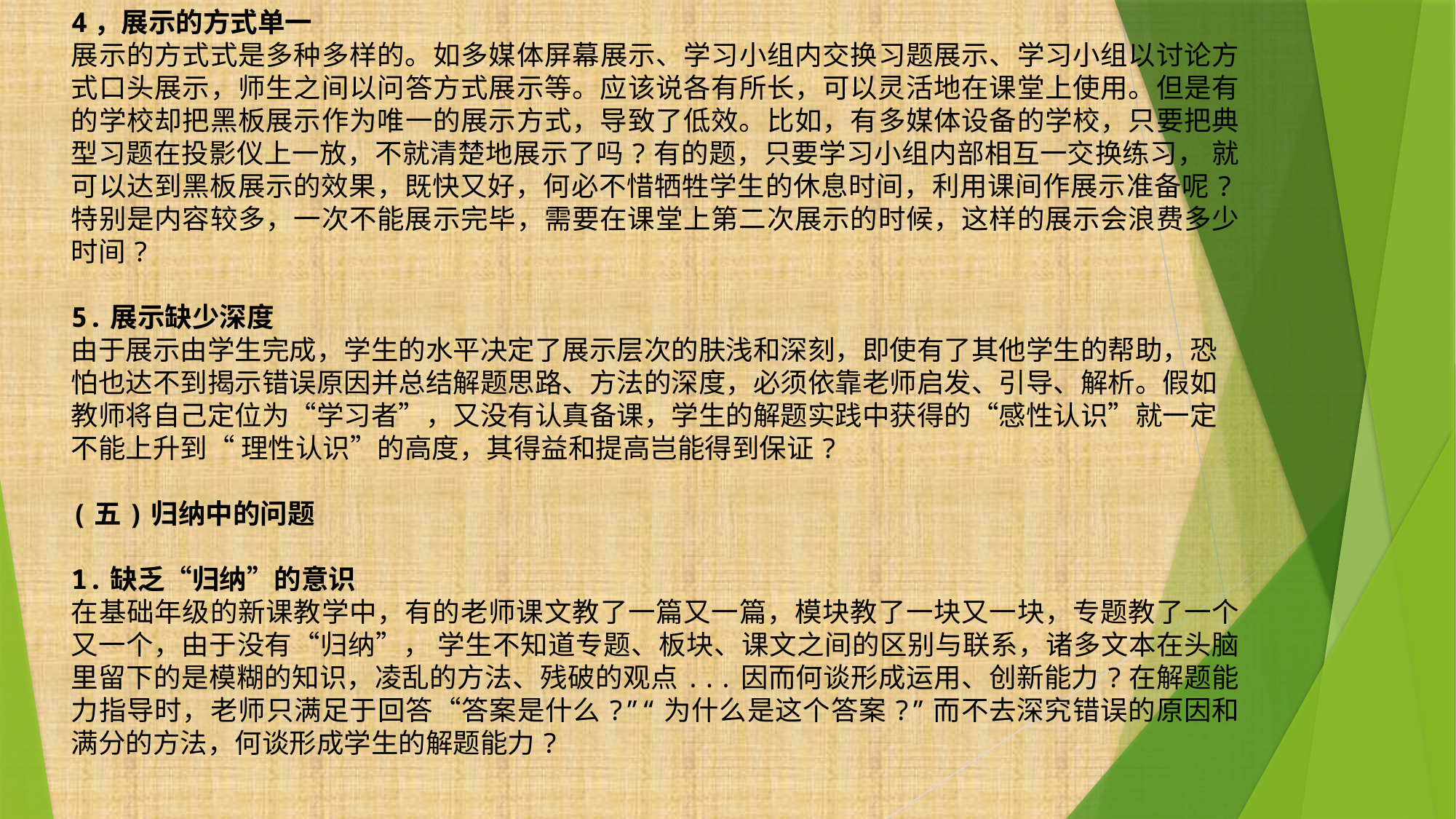

4，展示的方式单一
展示的方式式是多种多样的。如多媒体屏幕展示、学习小组内交换习题展示、学习小组以讨论方式口头展示，师生之间以问答方式展示等。应该说各有所长，可以灵活地在课堂上使用。但是有的学校却把黑板展示作为唯一的展示方式，导致了低效。比如，有多媒体设备的学校，只要把典型习题在投影仪上一放，不就清楚地展示了吗?有的题，只要学习小组内部相互一交换练习， 就可以达到黑板展示的效果，既快又好，何必不惜牺牲学生的休息时间，利用课间作展示准备呢?特别是内容较多，一次不能展示完毕，需要在课堂上第二次展示的时候，这样的展示会浪费多少时间?

5.展示缺少深度
由于展示由学生完成，学生的水平决定了展示层次的肤浅和深刻，即使有了其他学生的帮助，恐怕也达不到揭示错误原因并总结解题思路、方法的深度，必须依靠老师启发、引导、解析。假如教师将自己定位为“学习者”，又没有认真备课，学生的解题实践中获得的“感性认识”就一定不能上升到“ 理性认识”的高度，其得益和提高岂能得到保证?

(五)归纳中的问题

1.缺乏“归纳”的意识
在基础年级的新课教学中，有的老师课文教了一篇又一篇，模块教了一块又一块，专题教了一个又一个，由于没有“归纳”， 学生不知道专题、板块、课文之间的区别与联系，诸多文本在头脑里留下的是模糊的知识，凌乱的方法、残破的观点...因而何谈形成运用、创新能力?在解题能力指导时，老师只满足于回答“答案是什么?”“为什么是这个答案?”而不去深究错误的原因和满分的方法，何谈形成学生的解题能力?